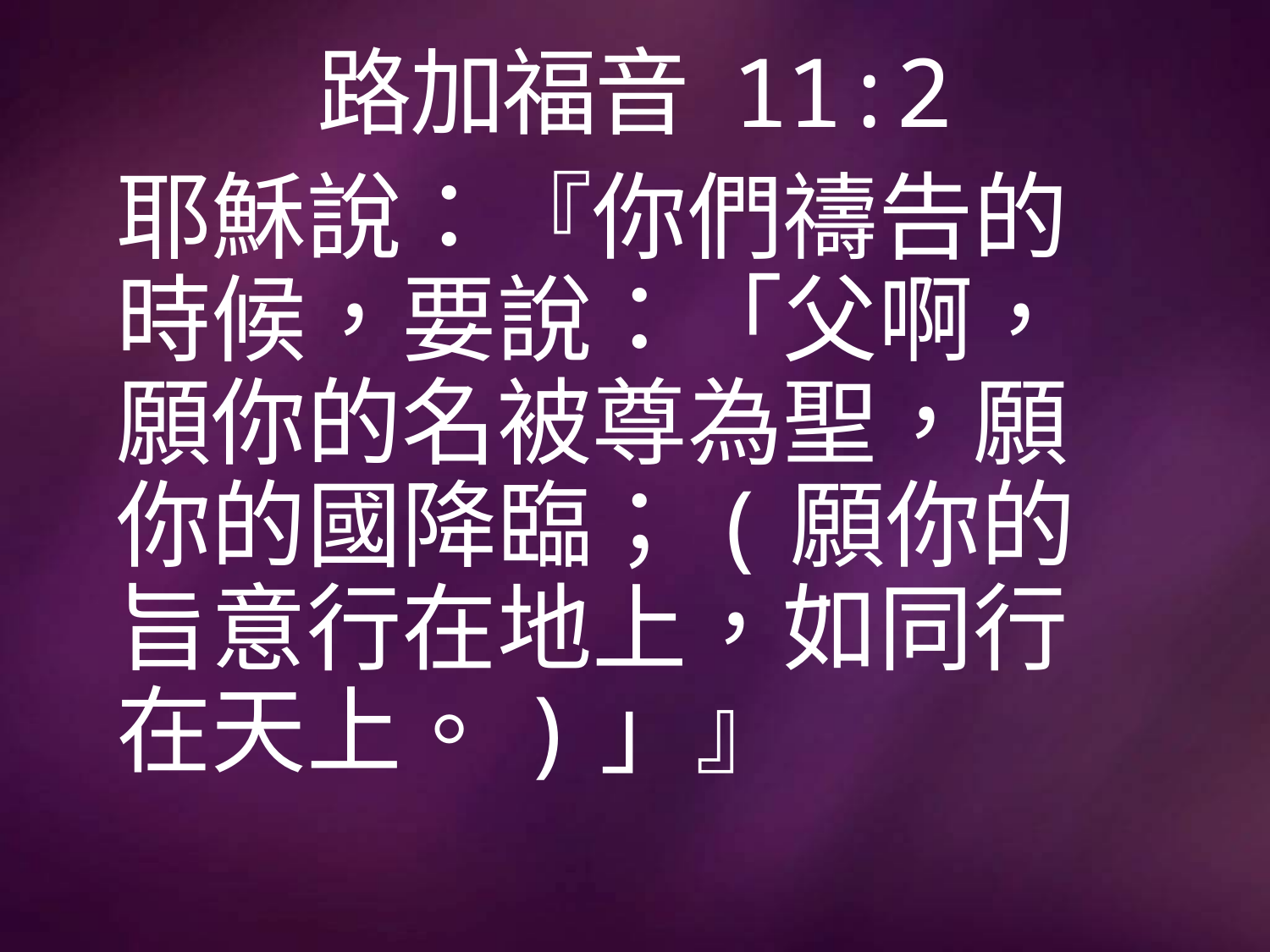

# 路加福音 11:2
耶穌說：『你們禱告的時候，要說：「父啊，願你的名被尊為聖，願你的國降臨；(願你的旨意行在地上，如同行在天上。)」』